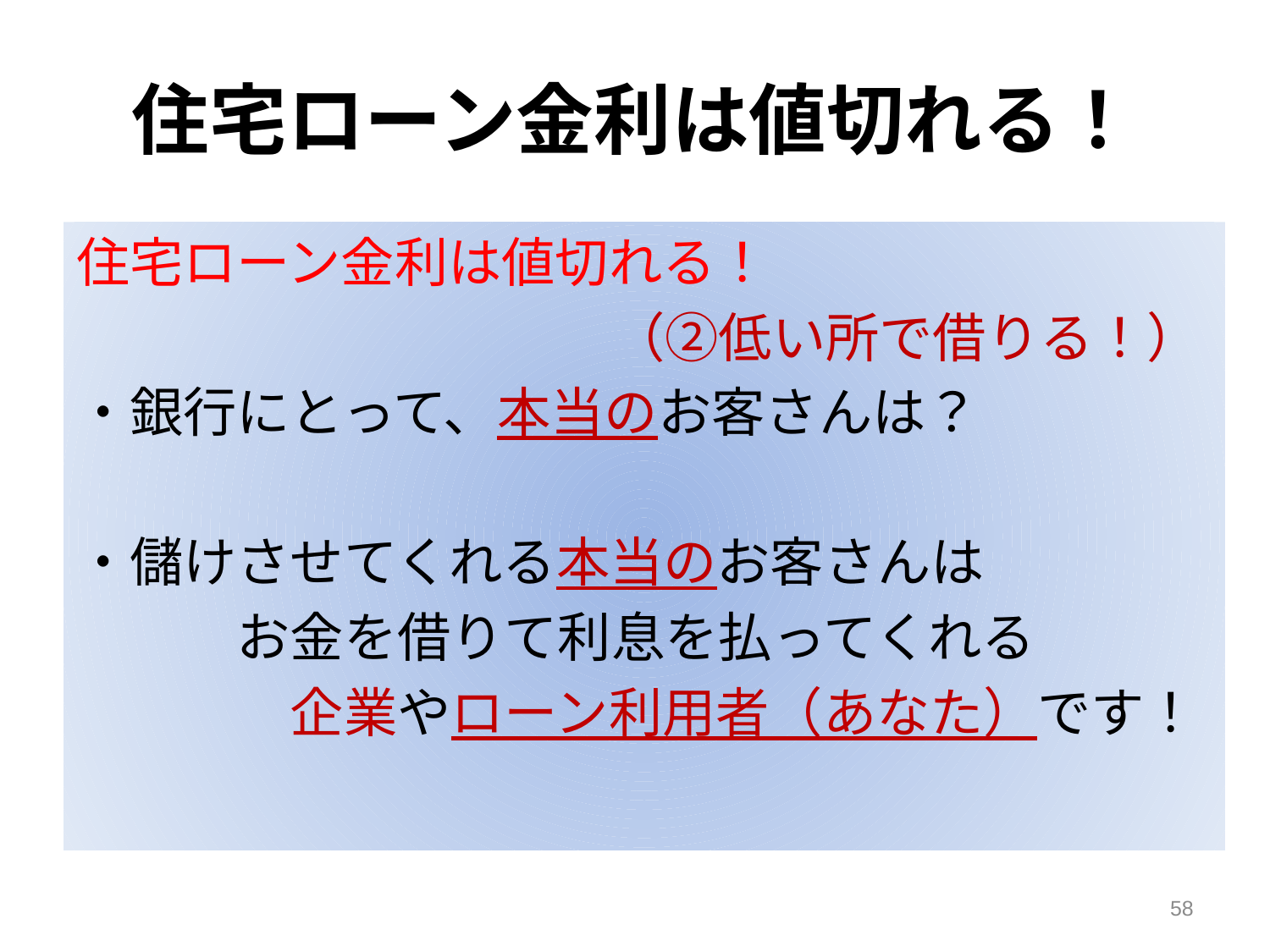

# 住宅ローン金利は値切れる！
住宅ローン金利は値切れる！
　　　　　　　　　　（②低い所で借りる！）
・銀行にとって、本当のお客さんは？

・儲けさせてくれる本当のお客さんは
　　　お金を借りて利息を払ってくれる
　　　　企業やローン利用者（あなた）です！

58